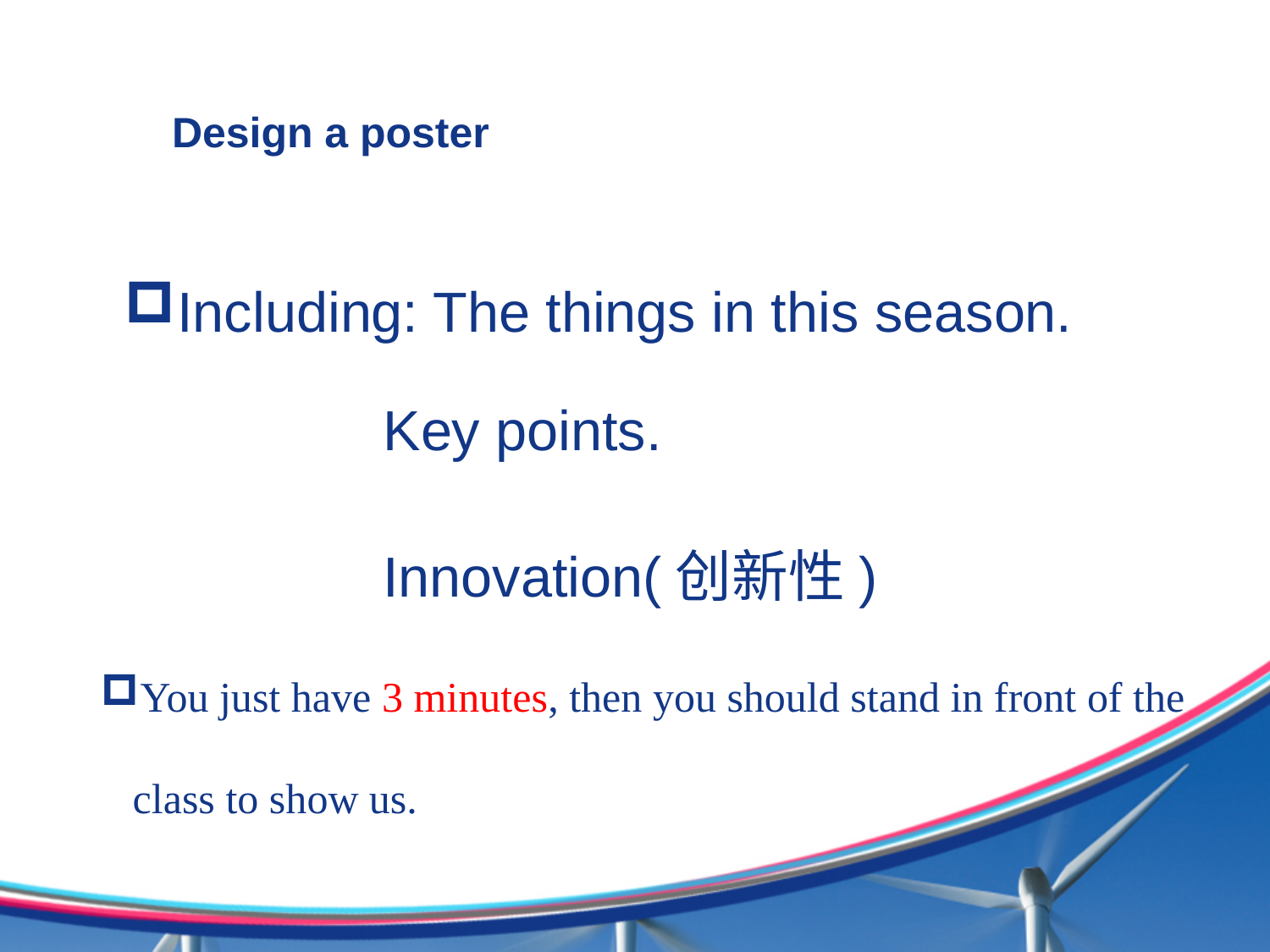

# Design a poster
Including: The things in this season.
                  Key points.
                  Innovation(创新性)
You just have 3 minutes, then you should stand in front of the class to show us.